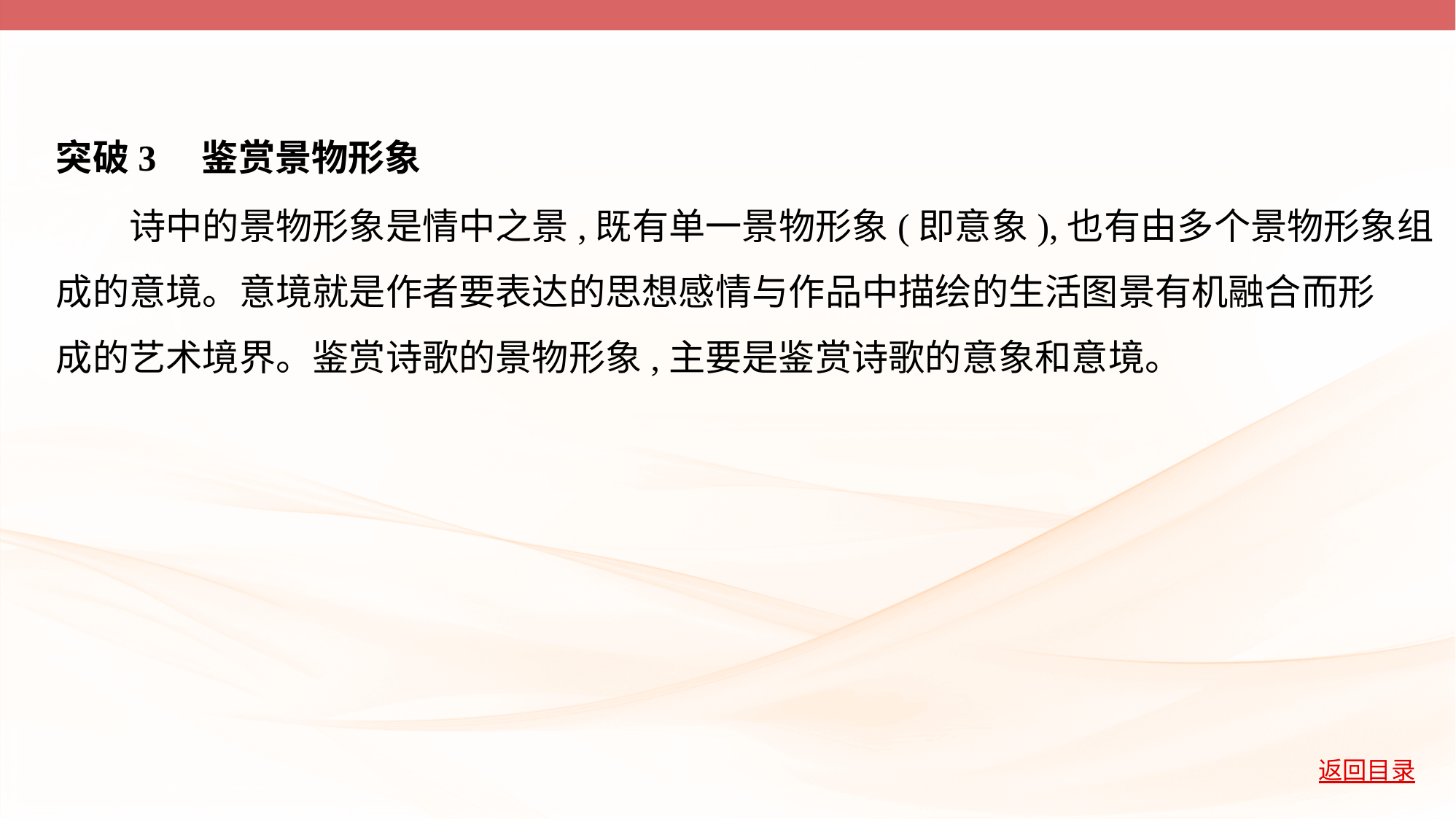

突破3　鉴赏景物形象
　　诗中的景物形象是情中之景,既有单一景物形象(即意象),也有由多个景物形象组
成的意境。意境就是作者要表达的思想感情与作品中描绘的生活图景有机融合而形
成的艺术境界。鉴赏诗歌的景物形象,主要是鉴赏诗歌的意象和意境。